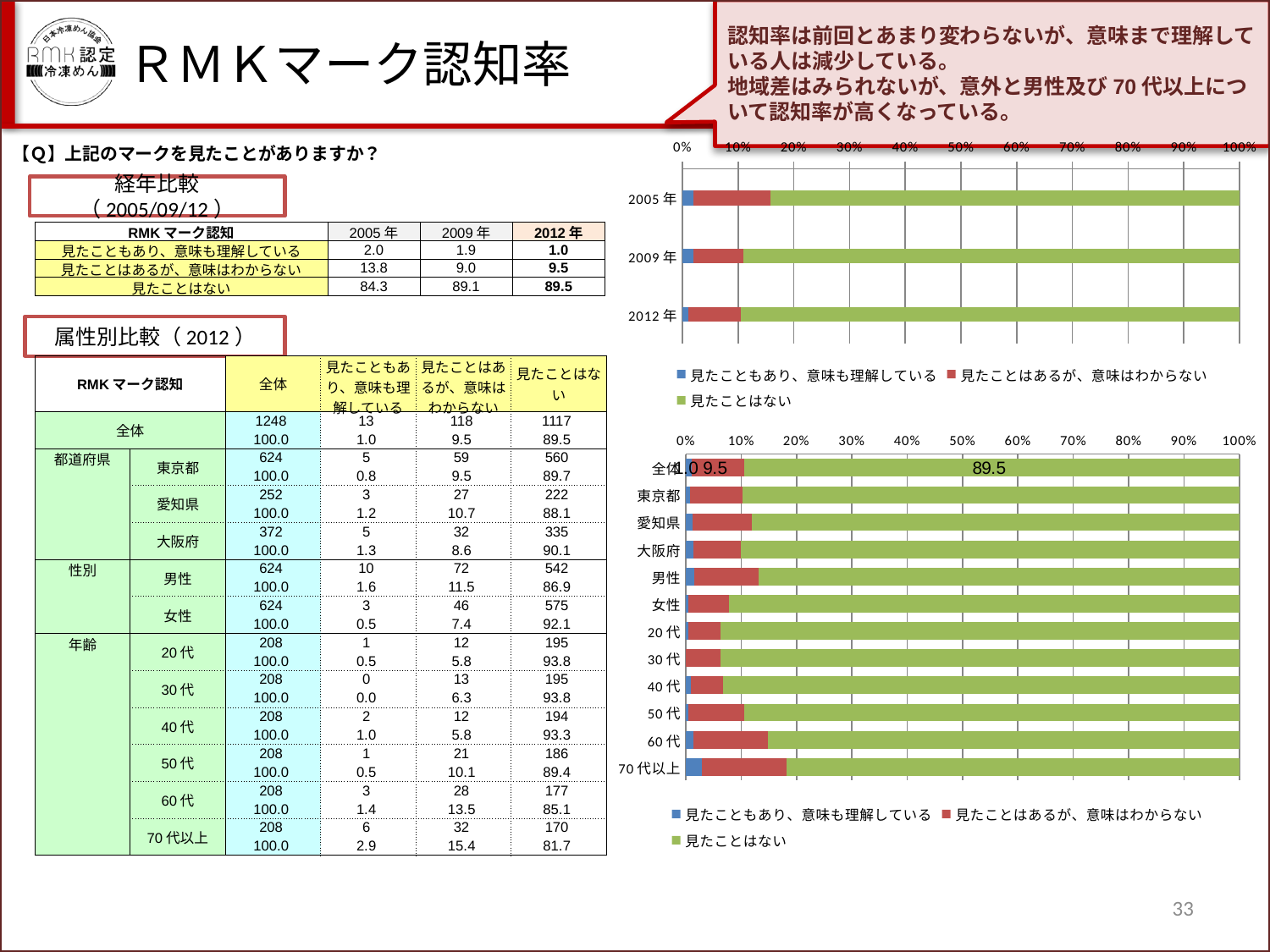

認知率は前回とあまり変わらないが、意味まで理解している人は減少している。
地域差はみられないが、意外と男性及び70代以上について認知率が高くなっている。
ＲＭＫマーク認知率
【Ｑ】上記のマークを見たことがありますか？

### Chart

| Category | 見たこともあり、意味も理解している | 見たことはあるが、意味はわからない | 見たことはない |
|---|---|---|---|
| 2005年 | 2.0 | 13.8 | 84.3 |
| 2009年 | 1.9000000000000001 | 9.0 | 89.1 |
| 2012年 | 1.0416666666666659 | 9.455128205128219 | 89.50320512820517 |
経年比較（2005/09/12）
| RMKマーク認知 | 2005年 | 2009年 | 2012年 |
| --- | --- | --- | --- |
| 見たこともあり、意味も理解している | 2.0 | 1.9 | 1.0 |
| 見たことはあるが、意味はわからない | 13.8 | 9.0 | 9.5 |
| 見たことはない | 84.3 | 89.1 | 89.5 |
属性別比較（2012）
| RMKマーク認知 |  | 全体 | 見たこともあり、意味も理解している | 見たことはあるが、意味はわからない | 見たことはない |
| --- | --- | --- | --- | --- | --- |
| 全体 |  | 1248 | 13 | 118 | 1117 |
|  |  | 100.0 | 1.0 | 9.5 | 89.5 |
| 都道府県 | 東京都 | 624 | 5 | 59 | 560 |
|  |  | 100.0 | 0.8 | 9.5 | 89.7 |
|  | 愛知県 | 252 | 3 | 27 | 222 |
|  |  | 100.0 | 1.2 | 10.7 | 88.1 |
|  | 大阪府 | 372 | 5 | 32 | 335 |
|  |  | 100.0 | 1.3 | 8.6 | 90.1 |
| 性別 | 男性 | 624 | 10 | 72 | 542 |
|  |  | 100.0 | 1.6 | 11.5 | 86.9 |
|  | 女性 | 624 | 3 | 46 | 575 |
|  |  | 100.0 | 0.5 | 7.4 | 92.1 |
| 年齢 | 20代 | 208 | 1 | 12 | 195 |
|  |  | 100.0 | 0.5 | 5.8 | 93.8 |
|  | 30代 | 208 | 0 | 13 | 195 |
|  |  | 100.0 | 0.0 | 6.3 | 93.8 |
|  | 40代 | 208 | 2 | 12 | 194 |
|  |  | 100.0 | 1.0 | 5.8 | 93.3 |
|  | 50代 | 208 | 1 | 21 | 186 |
|  |  | 100.0 | 0.5 | 10.1 | 89.4 |
|  | 60代 | 208 | 3 | 28 | 177 |
|  |  | 100.0 | 1.4 | 13.5 | 85.1 |
|  | 70代以上 | 208 | 6 | 32 | 170 |
|  |  | 100.0 | 2.9 | 15.4 | 81.7 |

### Chart

| Category | 見たこともあり、意味も理解している | 見たことはあるが、意味はわからない | 見たことはない |
|---|---|---|---|
| 全体 | 1.0416666666666659 | 9.455128205128219 | 89.50320512820517 |
| 東京都 | 0.8012820512820507 | 9.455128205128219 | 89.74358974358975 |
| 愛知県 | 1.1904761904761905 | 10.714285714285714 | 88.0952380952381 |
| 大阪府 | 1.3440860215053774 | 8.60215053763441 | 90.05376344086022 |
| 男性 | 1.6025641025641018 | 11.538461538461538 | 86.85897435897424 |
| 女性 | 0.4807692307692308 | 7.371794871794872 | 92.14743589743583 |
| 20代 | 0.4807692307692308 | 5.769230769230769 | 93.75 |
| 30代 | 0.0 | 6.25 | 93.75 |
| 40代 | 0.9615384615384617 | 5.769230769230769 | 93.26923076923086 |
| 50代 | 0.4807692307692308 | 10.096153846153847 | 89.42307692307686 |
| 60代 | 1.442307692307691 | 13.461538461538462 | 85.09615384615384 |
| 70代以上 | 2.8846153846153837 | 15.384615384615385 | 81.73076923076921 |
33